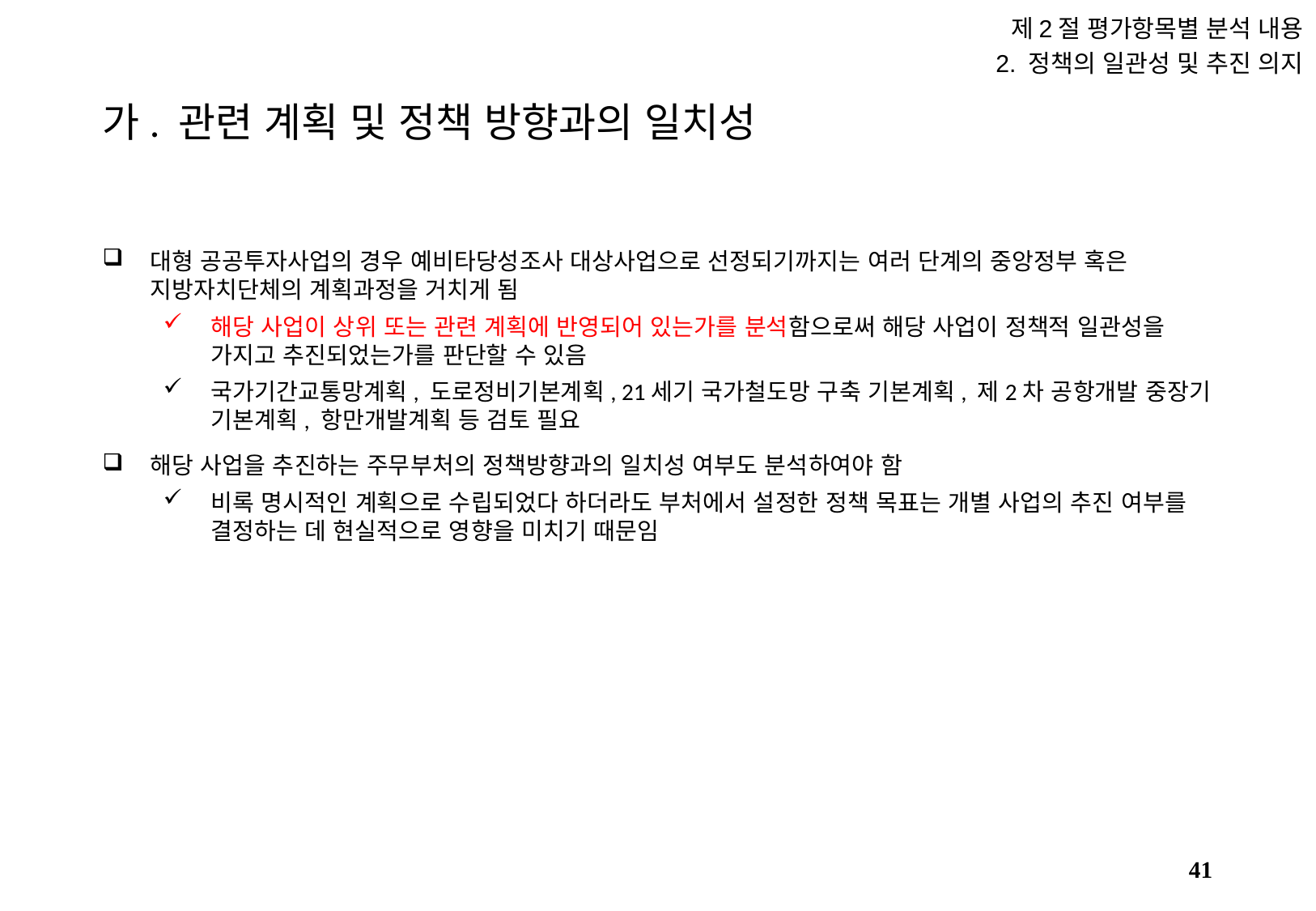

제2절 평가항목별 분석 내용
2. 정책의 일관성 및 추진 의지
# 가. 관련 계획 및 정책 방향과의 일치성
대형 공공투자사업의 경우 예비타당성조사 대상사업으로 선정되기까지는 여러 단계의 중앙정부 혹은 지방자치단체의 계획과정을 거치게 됨
해당 사업이 상위 또는 관련 계획에 반영되어 있는가를 분석함으로써 해당 사업이 정책적 일관성을 가지고 추진되었는가를 판단할 수 있음
국가기간교통망계획, 도로정비기본계획, 21세기 국가철도망 구축 기본계획, 제2차 공항개발 중장기 기본계획, 항만개발계획 등 검토 필요
해당 사업을 추진하는 주무부처의 정책방향과의 일치성 여부도 분석하여야 함
비록 명시적인 계획으로 수립되었다 하더라도 부처에서 설정한 정책 목표는 개별 사업의 추진 여부를 결정하는 데 현실적으로 영향을 미치기 때문임

41